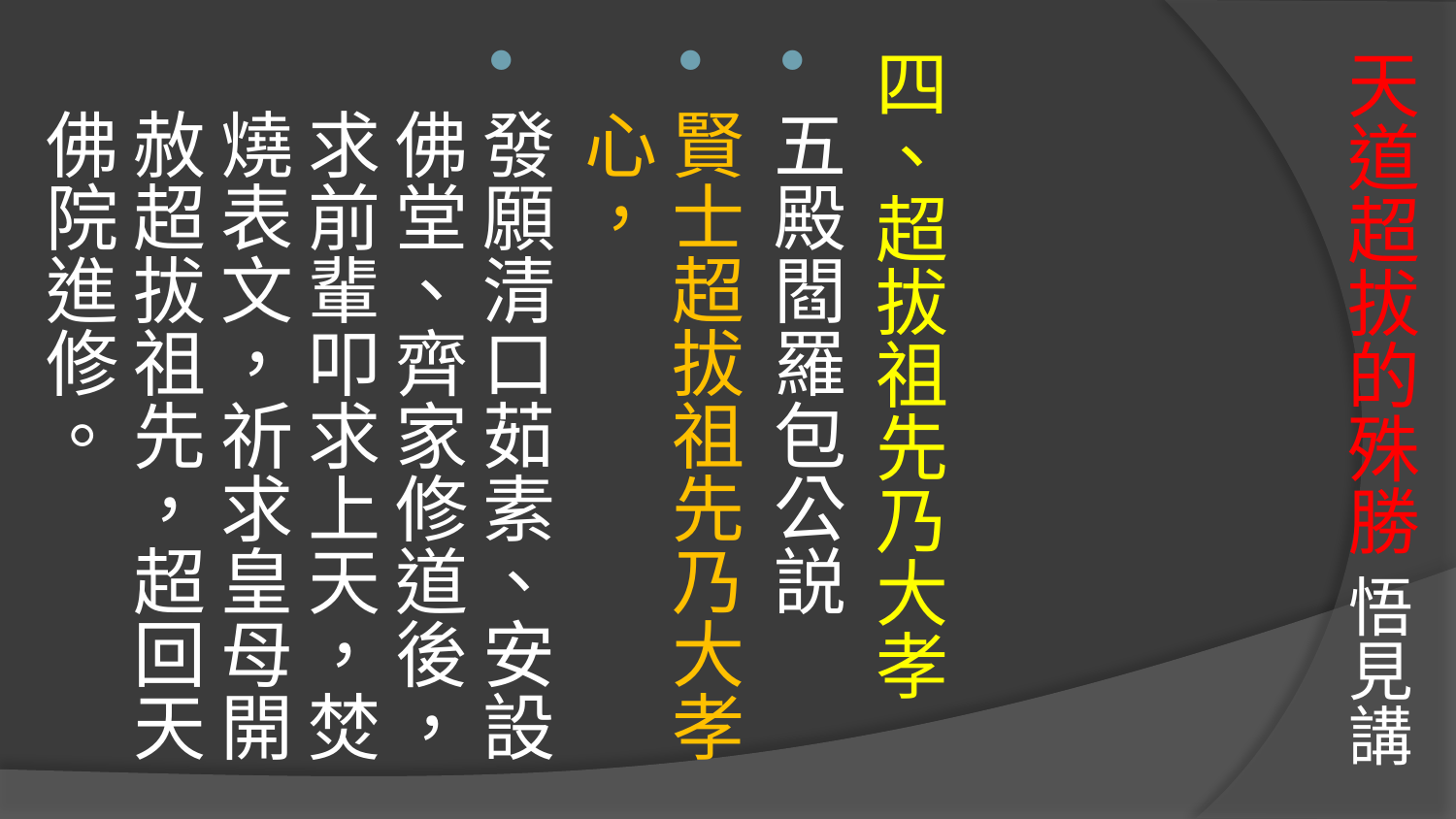

# 天道超拔的殊勝 悟見講
四、超拔祖先乃大孝
五殿閻羅包公説
賢士超拔祖先乃大孝心，
發願清口茹素、安設佛堂、齊家修道後，求前輩叩求上天，焚燒表文，祈求皇母開赦超拔祖先，超回天佛院進修。